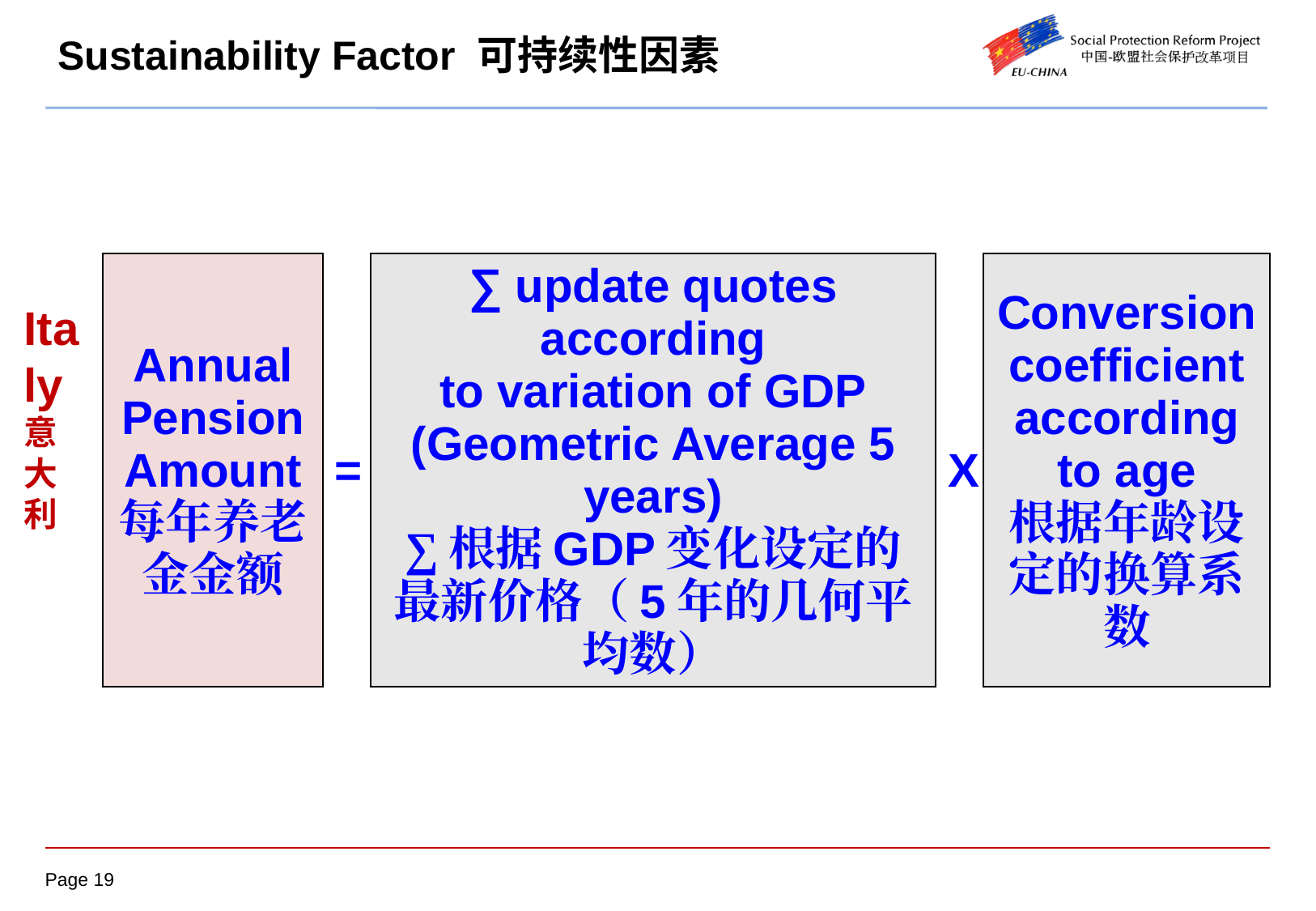

# Sustainability Factor 可持续性因素
| Annual Pension Amount 每年养老金金额 | = | ∑ update quotes according to variation of GDP (Geometric Average 5 years) ∑根据GDP变化设定的最新价格（5年的几何平均数） | X | Conversion coefficient according to age 根据年龄设定的换算系数 |
| --- | --- | --- | --- | --- |
Italy意大利